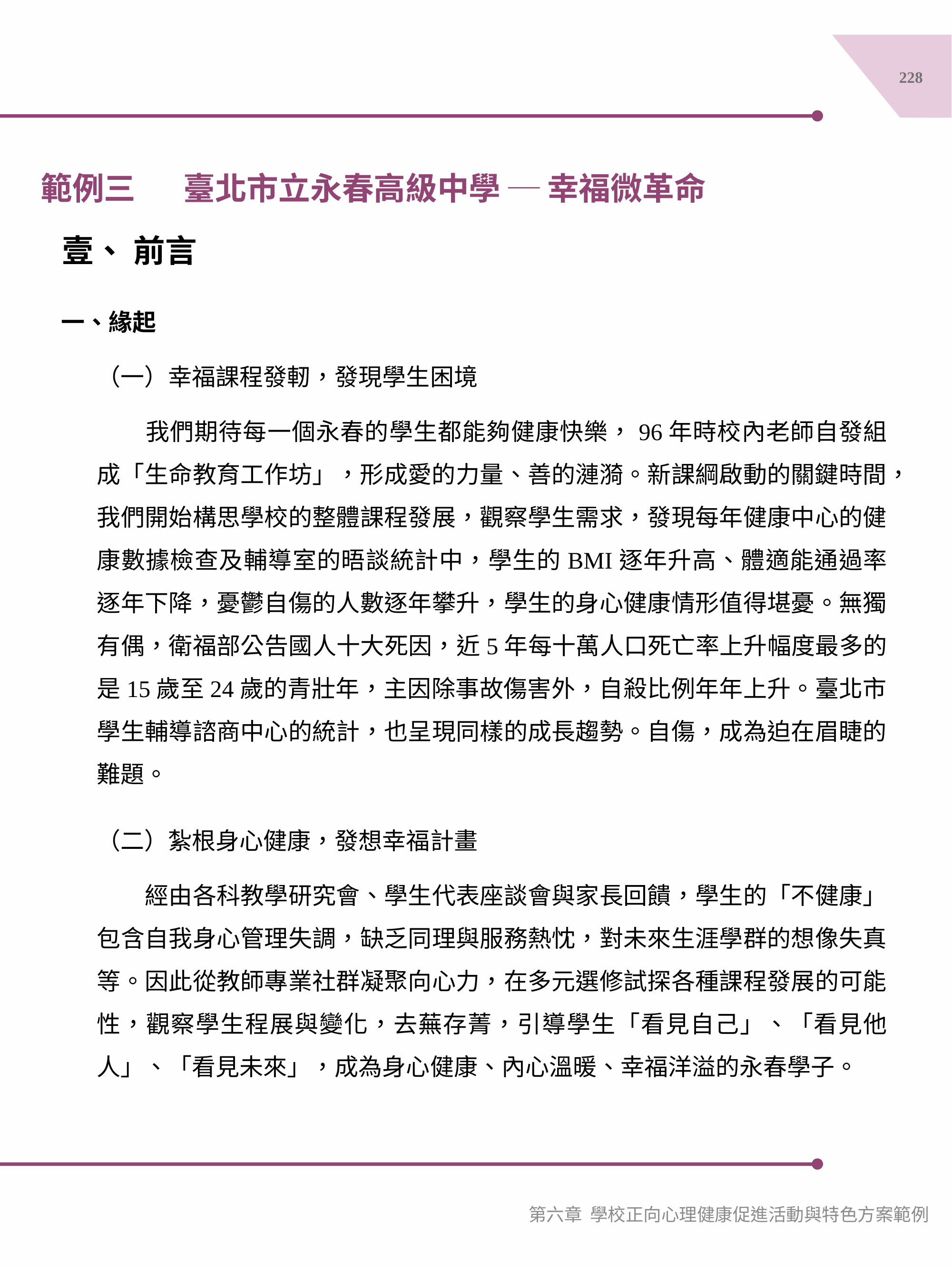

228
範例三	臺北市立永春高級中學 ─ 幸福微革命
壹、	前言
一、緣起
（一）幸福課程發軔，發現學生困境
　　我們期待每一個永春的學生都能夠健康快樂，96年時校內老師自發組成「生命教育工作坊」，形成愛的力量、善的漣漪。新課綱啟動的關鍵時間，我們開始構思學校的整體課程發展，觀察學生需求，發現每年健康中心的健康數據檢查及輔導室的晤談統計中，學生的BMI逐年升高、體適能通過率逐年下降，憂鬱自傷的人數逐年攀升，學生的身心健康情形值得堪憂。無獨有偶，衛福部公告國人十大死因，近5年每十萬人口死亡率上升幅度最多的是15歲至24歲的青壯年，主因除事故傷害外，自殺比例年年上升。臺北市學生輔導諮商中心的統計，也呈現同樣的成長趨勢。自傷，成為迫在眉睫的難題。
（二）紮根身心健康，發想幸福計畫
　　經由各科教學研究會、學生代表座談會與家長回饋，學生的「不健康」包含自我身心管理失調，缺乏同理與服務熱忱，對未來生涯學群的想像失真等。因此從教師專業社群凝聚向心力，在多元選修試探各種課程發展的可能性，觀察學生程展與變化，去蕪存菁，引導學生「看見自己」、「看見他人」、「看見未來」，成為身心健康、內心溫暖、幸福洋溢的永春學子。
第六章  學校正向心理健康促進活動與特色方案範例